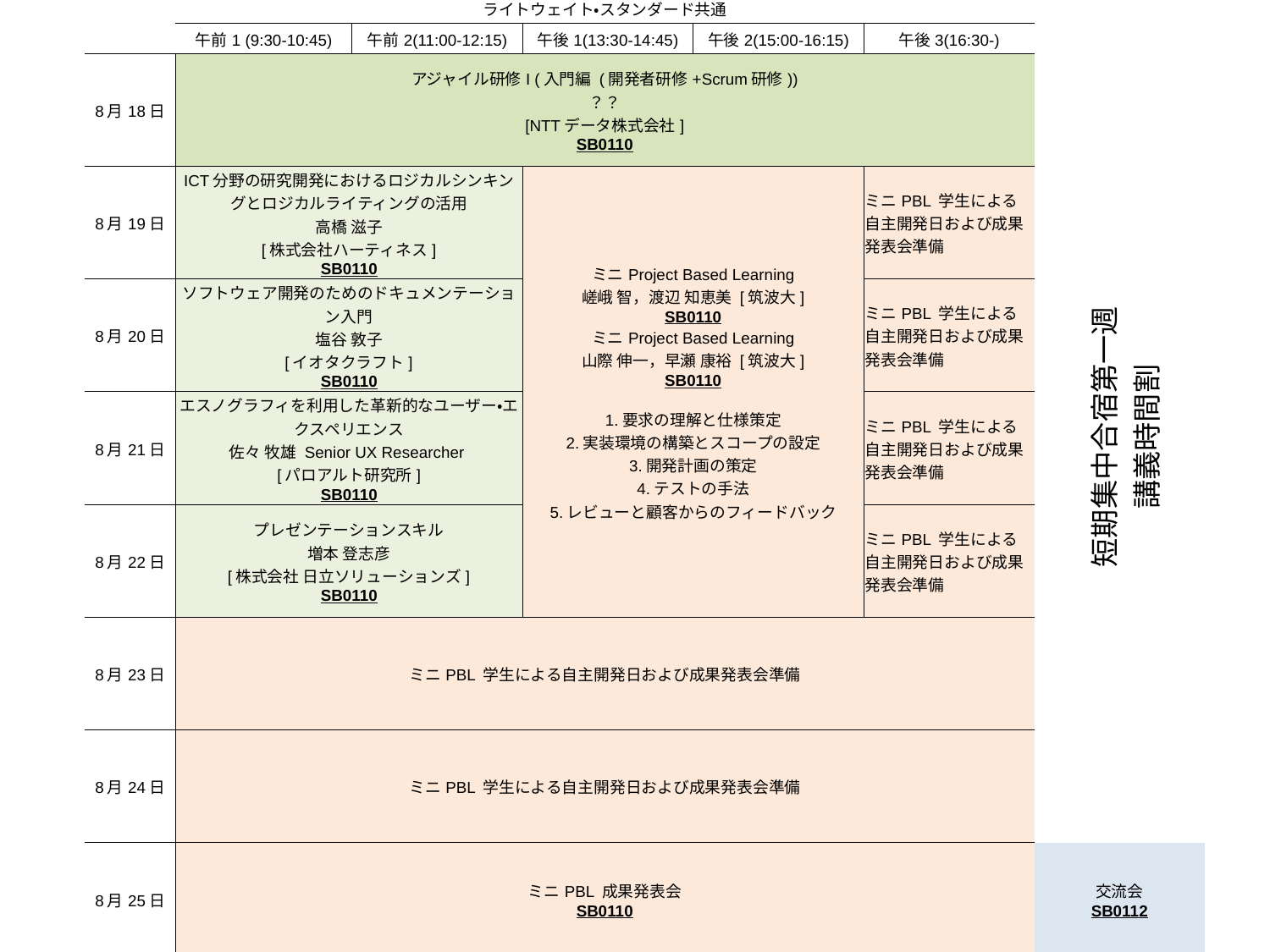

|  | ライトウェイト・スタンダード共通 |  |  |  |  |  |
| --- | --- | --- | --- | --- | --- | --- |
|  | 午前1 (9:30-10:45) | 午前2(11:00-12:15) | 午後1(13:30-14:45) | 午後2(15:00-16:15) | 午後3(16:30-) |  |
| 8月18日 | アジャイル研修I (入門編 (開発者研修+Scrum研修)) ？？ [NTTデータ株式会社] SB0110 |  |  |  |  |  |
| 8月19日 | ICT分野の研究開発におけるロジカルシンキングとロジカルライティングの活用 高橋 滋子 [株式会社ハーティネス] SB0110 |  | ミニProject Based Learning 嵯峨 智，渡辺 知恵美 [筑波大] SB0110 ミニProject Based Learning 山際 伸一，早瀬 康裕 [筑波大] SB0110 1.要求の理解と仕様策定 2.実装環境の構築とスコープの設定 3.開発計画の策定 4.テストの手法 5.レビューと顧客からのフィードバック |  | ミニPBL 学生による自主開発日および成果発表会準備 |  |
| 8月20日 | ソフトウェア開発のためのドキュメンテーション入門 塩谷 敦子 [イオタクラフト] SB0110 |  |  |  | ミニPBL 学生による自主開発日および成果発表会準備 |  |
| 8月21日 | エスノグラフィを利用した革新的なユーザー・エクスペリエンス 佐々 牧雄 Senior UX Researcher [パロアルト研究所] SB0110 |  |  |  | ミニPBL 学生による自主開発日および成果発表会準備 |  |
| 8月22日 | プレゼンテーションスキル 増本 登志彦 [株式会社 日立ソリューションズ] SB0110 |  |  |  | ミニPBL 学生による自主開発日および成果発表会準備 |  |
| 8月23日 | ミニPBL 学生による自主開発日および成果発表会準備 |  |  |  |  |  |
| 8月24日 | ミニPBL 学生による自主開発日および成果発表会準備 |  |  |  |  |  |
| 8月25日 | ミニPBL 成果発表会 SB0110 |  |  |  |  | 交流会 SB0112 |
# 短期集中合宿第一週 講義時間割